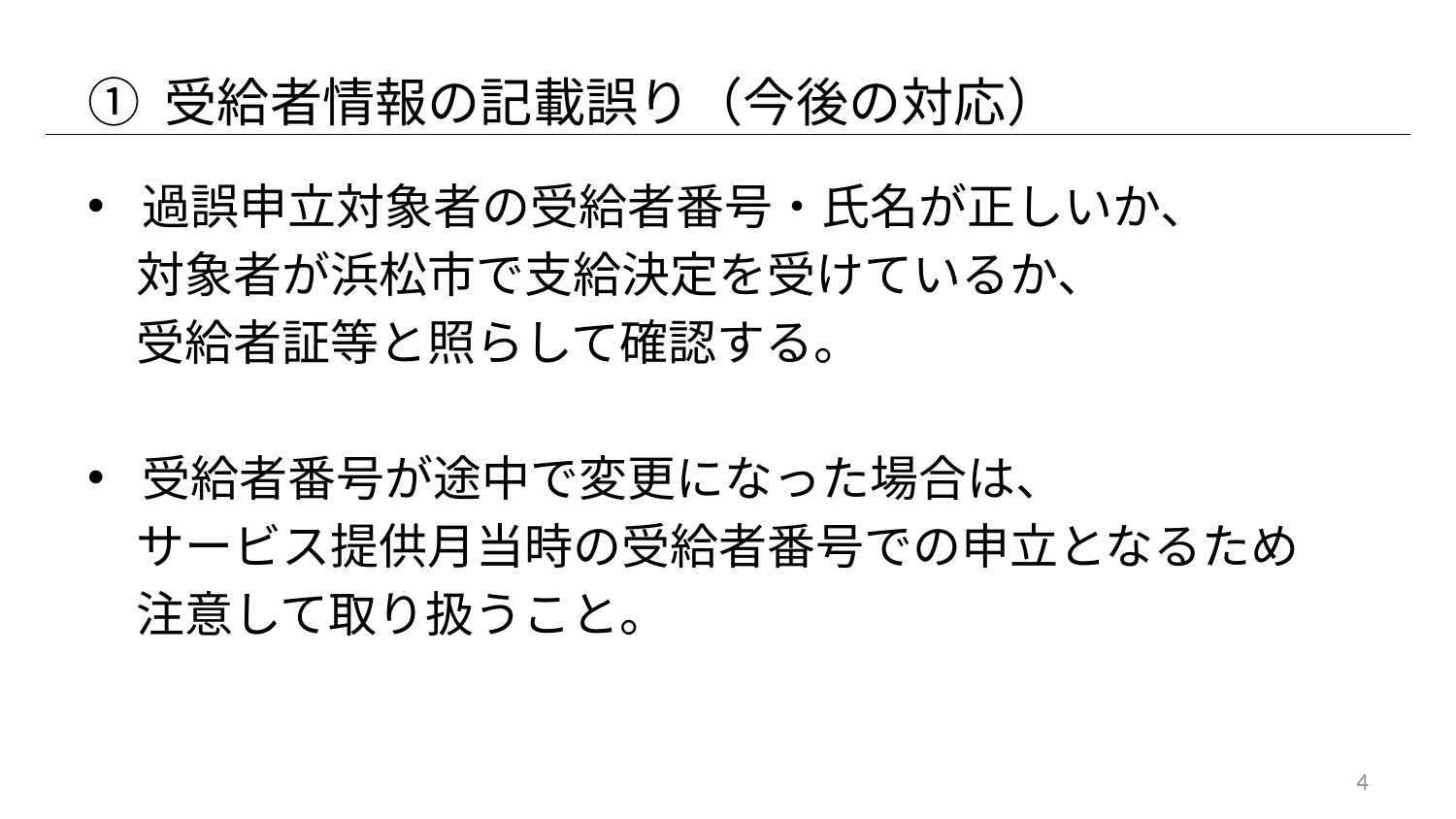

# ① 受給者情報の記載誤り（今後の対応）
過誤申立対象者の受給者番号・氏名が正しいか、
　対象者が浜松市で支給決定を受けているか、
　受給者証等と照らして確認する。

受給者番号が途中で変更になった場合は、
　サービス提供月当時の受給者番号での申立となるため
　注意して取り扱うこと。

4